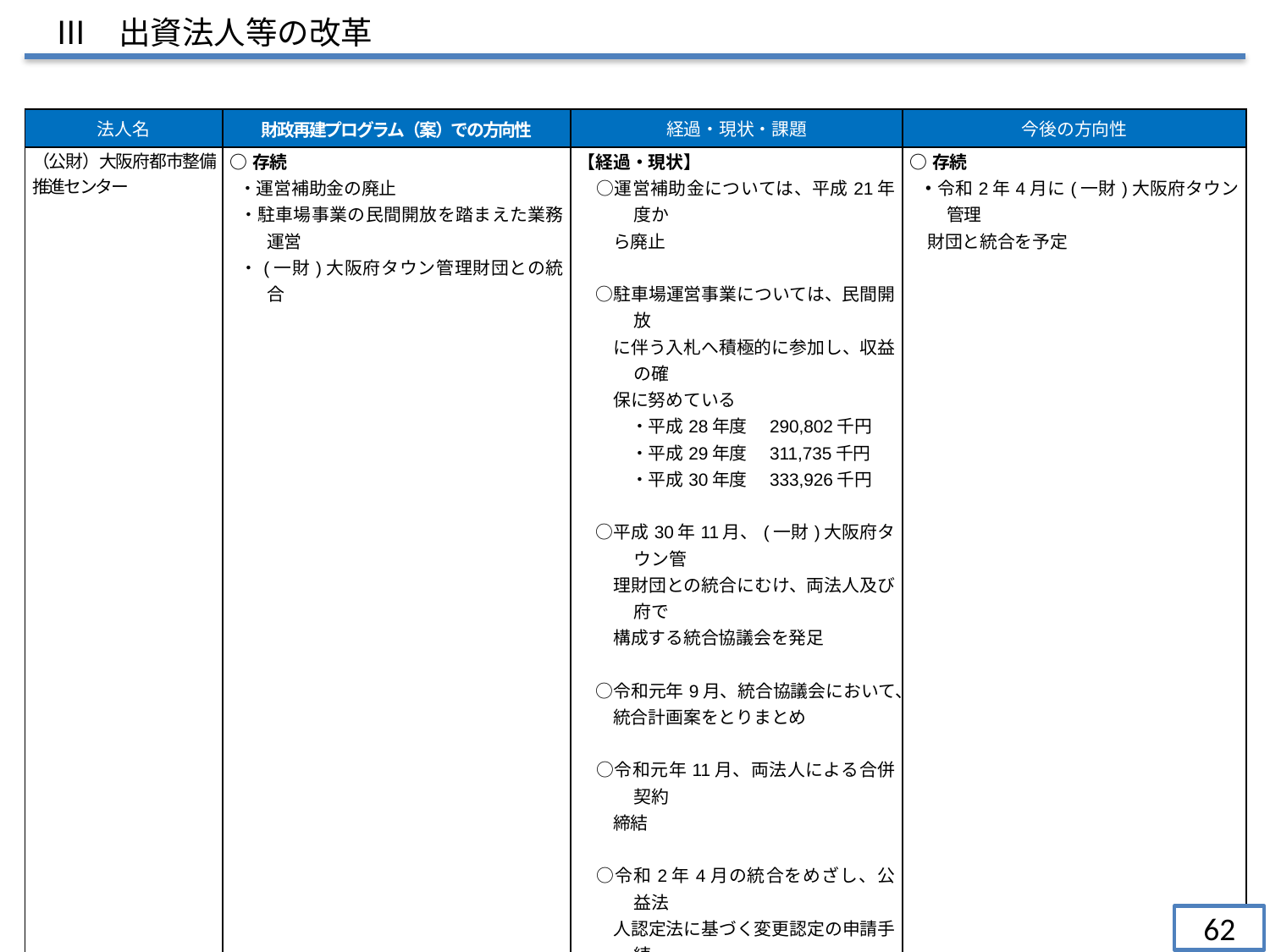

Ⅲ　出資法人等の改革
| 法人名 | 財政再建プログラム（案）での方向性 | 経過・現状・課題 | 今後の方向性 |
| --- | --- | --- | --- |
| （公財）大阪府都市整備推進センター | ○存続 ・運営補助金の廃止 ・駐車場事業の民間開放を踏まえた業務運営 ・(一財)大阪府タウン管理財団との統合 | 【経過・現状】 　○運営補助金については、平成21年度か 　　ら廃止 　○駐車場運営事業については、民間開放 　　に伴う入札へ積極的に参加し、収益の確 　　保に努めている 　　　・平成28年度　290,802千円 　　　・平成29年度　311,735千円 　　　・平成30年度　333,926千円 　○平成30年11月、(一財)大阪府タウン管 　　理財団との統合にむけ、両法人及び府で 　　構成する統合協議会を発足 　 　○令和元年9月、統合協議会において、 　　統合計画案をとりまとめ 　○令和元年11月、両法人による合併契約 　　締結 　○令和2年4月の統合をめざし、公益法 　　人認定法に基づく変更認定の申請手続 　　をすすめている | ○存続 ・令和2年4月に(一財)大阪府タウン管理 　財団と統合を予定 |
62